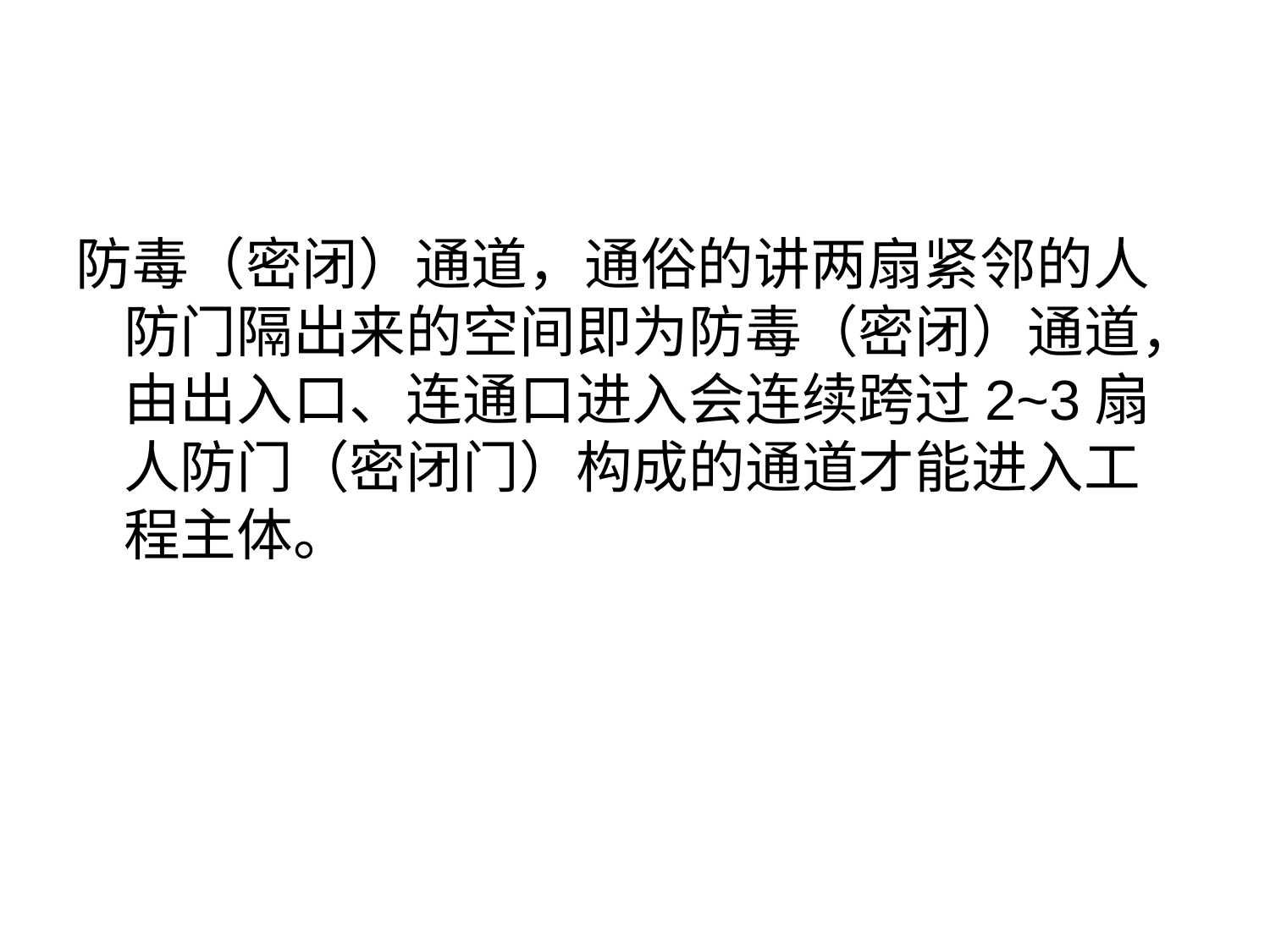

#
防毒（密闭）通道，通俗的讲两扇紧邻的人防门隔出来的空间即为防毒（密闭）通道，由出入口、连通口进入会连续跨过2~3扇人防门（密闭门）构成的通道才能进入工程主体。